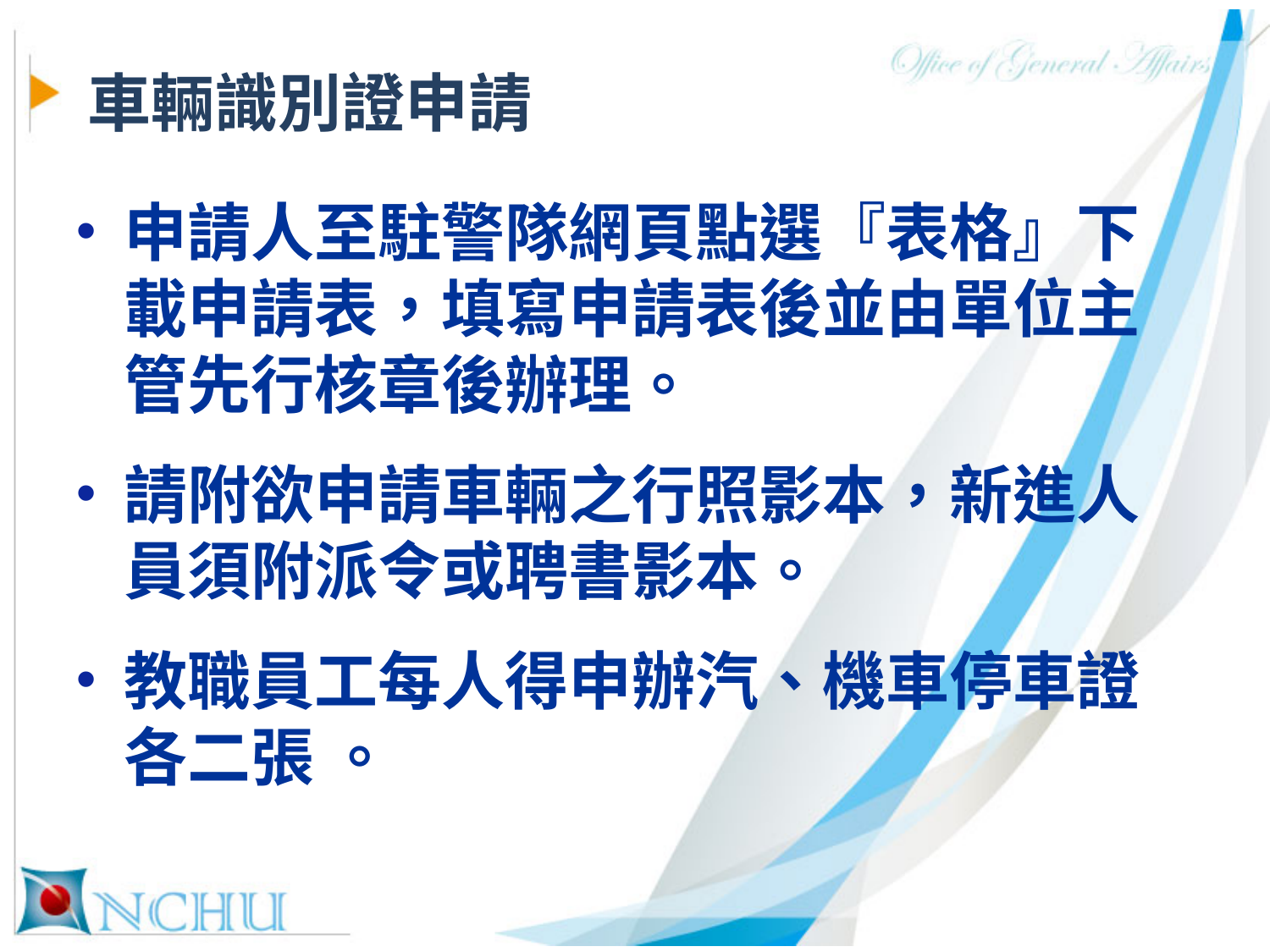

# 車輛識別證申請
申請人至駐警隊網頁點選『表格』下載申請表，填寫申請表後並由單位主管先行核章後辦理。
請附欲申請車輛之行照影本，新進人員須附派令或聘書影本。
教職員工每人得申辦汽、機車停車證各二張 。